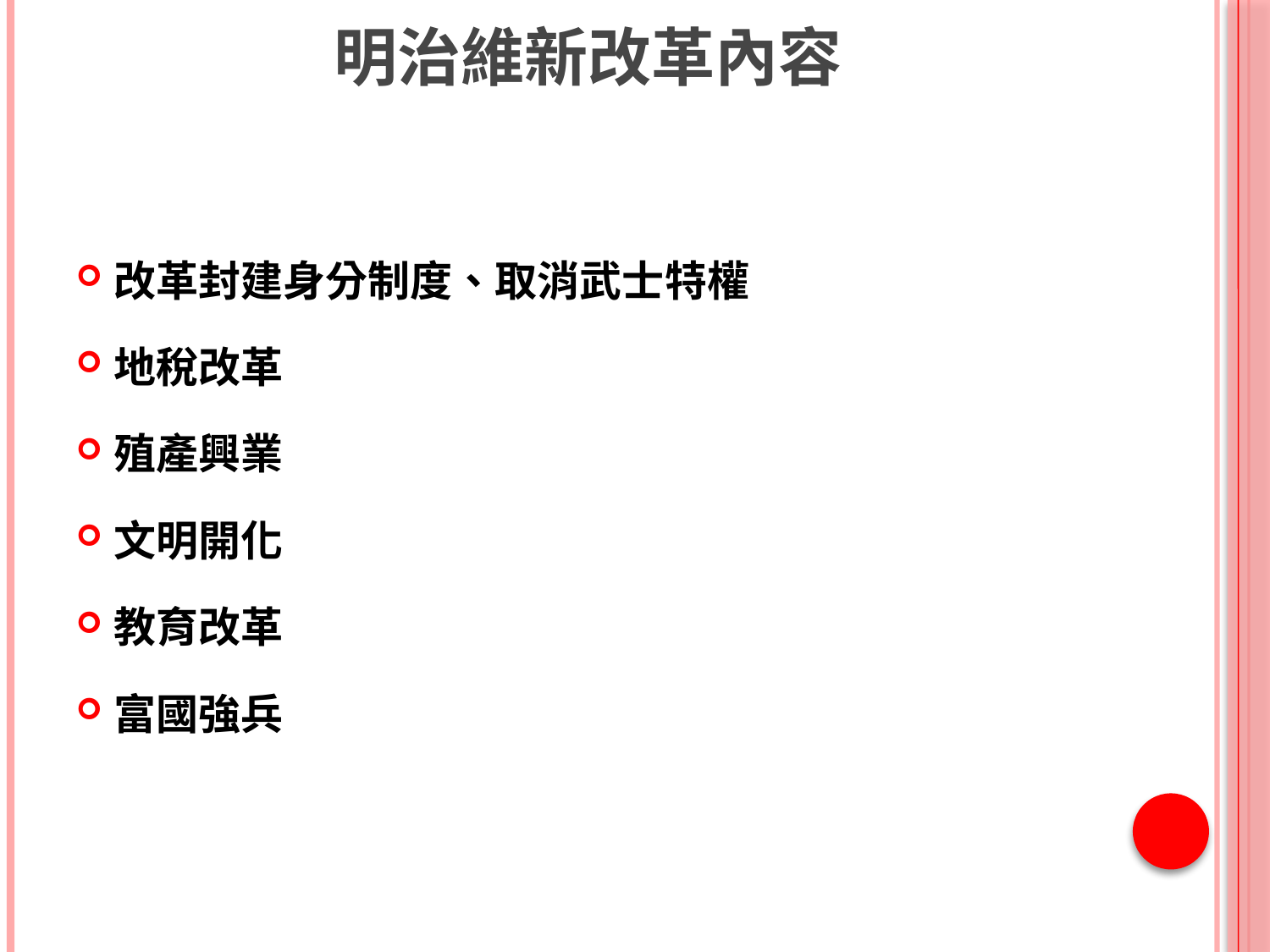

# 明治維新改革內容
改革封建身分制度、取消武士特權
地稅改革
殖產興業
文明開化
教育改革
富國強兵